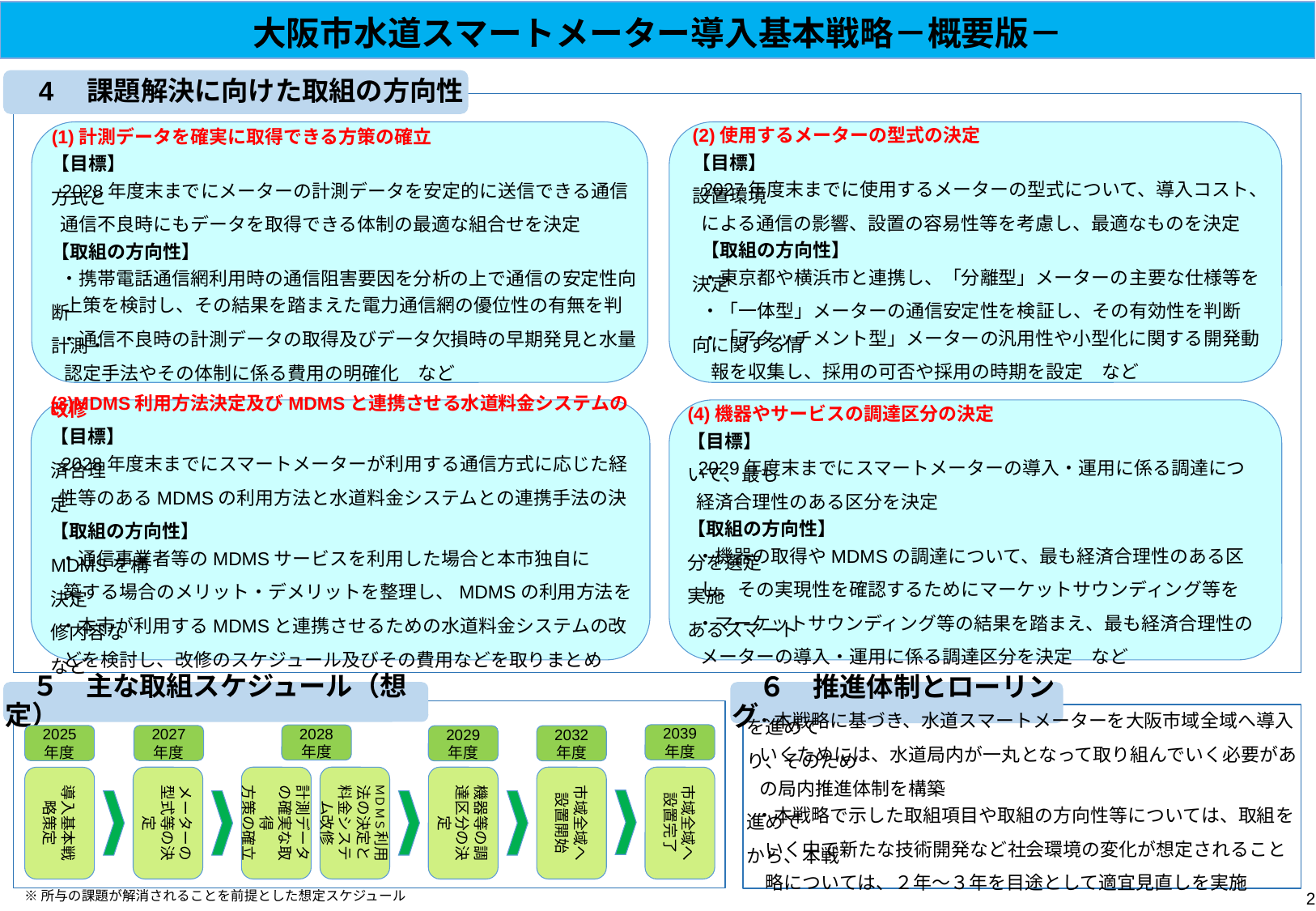

4　課題解決に向けた取組の方向性

(1)計測データを確実に取得できる方策の確立
【目標】
  2028年度末までにメーターの計測データを安定的に送信できる通信方式と
 通信不良時にもデータを取得できる体制の最適な組合せを決定
【取組の方向性】
 ・携帯電話通信網利用時の通信阻害要因を分析の上で通信の安定性向
  上策を検討し、その結果を踏まえた電力通信網の優位性の有無を判断
 ・通信不良時の計測データの取得及びデータ欠損時の早期発見と水量計測・
  認定手法やその体制に係る費用の明確化　など

(2)使用するメーターの型式の決定
【目標】
  2027年度末までに使用するメーターの型式について、導入コスト、設置環境
 による通信の影響、設置の容易性等を考慮し、最適なものを決定
 【取組の方向性】
 ・東京都や横浜市と連携し、「分離型」メーターの主要な仕様等を決定
 ・「一体型」メーターの通信安定性を検証し、その有効性を判断
 ・「アタッチメント型」メーターの汎用性や小型化に関する開発動向に関する情
　報を収集し、採用の可否や採用の時期を設定　など

(3)MDMS利用方法決定及びMDMSと連携させる水道料金システムの改修
【目標】
  2028年度末までにスマートメーターが利用する通信方式に応じた経済合理
 性等のあるMDMSの利用方法と水道料金システムとの連携手法の決定
【取組の方向性】
 ・通信事業者等のMDMSサービスを利用した場合と本市独自にMDMSを構
  築する場合のメリット・デメリットを整理し、MDMSの利用方法を決定
 ・本市が利用するMDMSと連携させるための水道料金システムの改修内容な
  どを検討し、改修のスケジュール及びその費用などを取りまとめ　など

(4)機器やサービスの調達区分の決定
【目標】
  2029年度末までにスマートメーターの導入・運用に係る調達について、最も
 経済合理性のある区分を決定
【取組の方向性】
 ・機器の取得やMDMSの調達について、最も経済合理性のある区分を選定
  し、その実現性を確認するためにマーケットサウンディング等を実施
 ・マーケットサウンディング等の結果を踏まえ、最も経済合理性のあるスマート
  メーターの導入・運用に係る調達区分を決定　など

　５　主な取組スケジュール（想定）
　６　推進体制とローリング

 ・本戦略に基づき、水道スマートメーターを大阪市域全域へ導入を進めて
  いくためには、水道局内が一丸となって取り組んでいく必要があり、そのため
  の局内推進体制を構築
 ・本戦略で示した取組項目や取組の方向性等については、取組を進めて
　いく中で新たな技術開発など社会環境の変化が想定されることから、本戦
　略については、２年～３年を目途として適宜見直しを実施
2039
年度
2028
年度
2025
年度
2027
年度
2029
年度
2032
年度
メーターの
型式等の決定
計測データの確実な取得
方策の確立
ＭＤＭＳ利用法の決定と料金システム改修
機器等の調達区分の決定
市域全域へ
設置開始
市域全域へ
設置完了
導入基本戦略策定

2
※所与の課題が解消されることを前提とした想定スケジュール